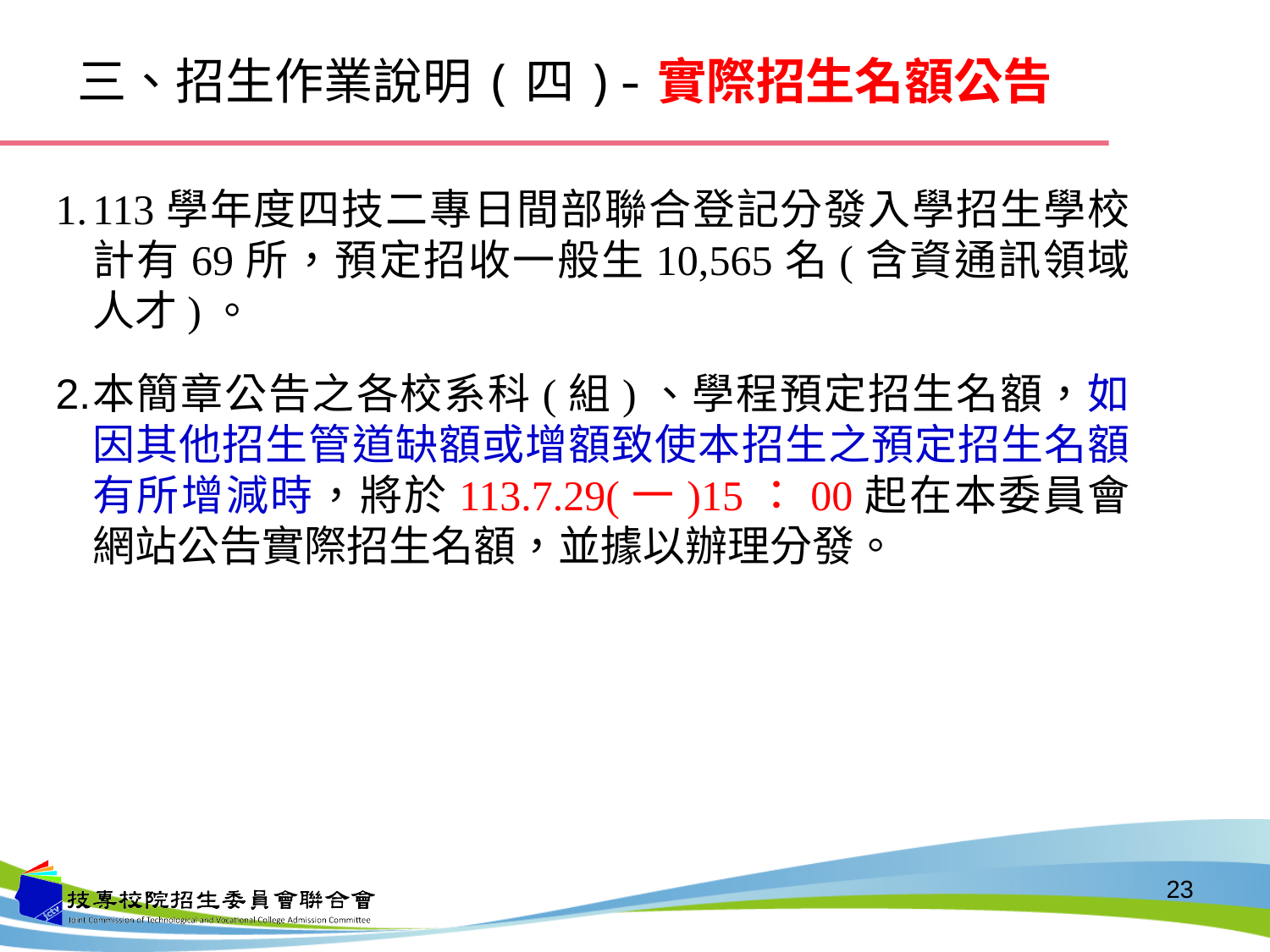

三、招生作業說明(四)-實際招生名額公告
113學年度四技二專日間部聯合登記分發入學招生學校計有69所，預定招收一般生10,565名(含資通訊領域人才)。
本簡章公告之各校系科(組)、學程預定招生名額，如因其他招生管道缺額或增額致使本招生之預定招生名額有所增減時，將於113.7.29(一)15：00起在本委員會網站公告實際招生名額，並據以辦理分發。
23